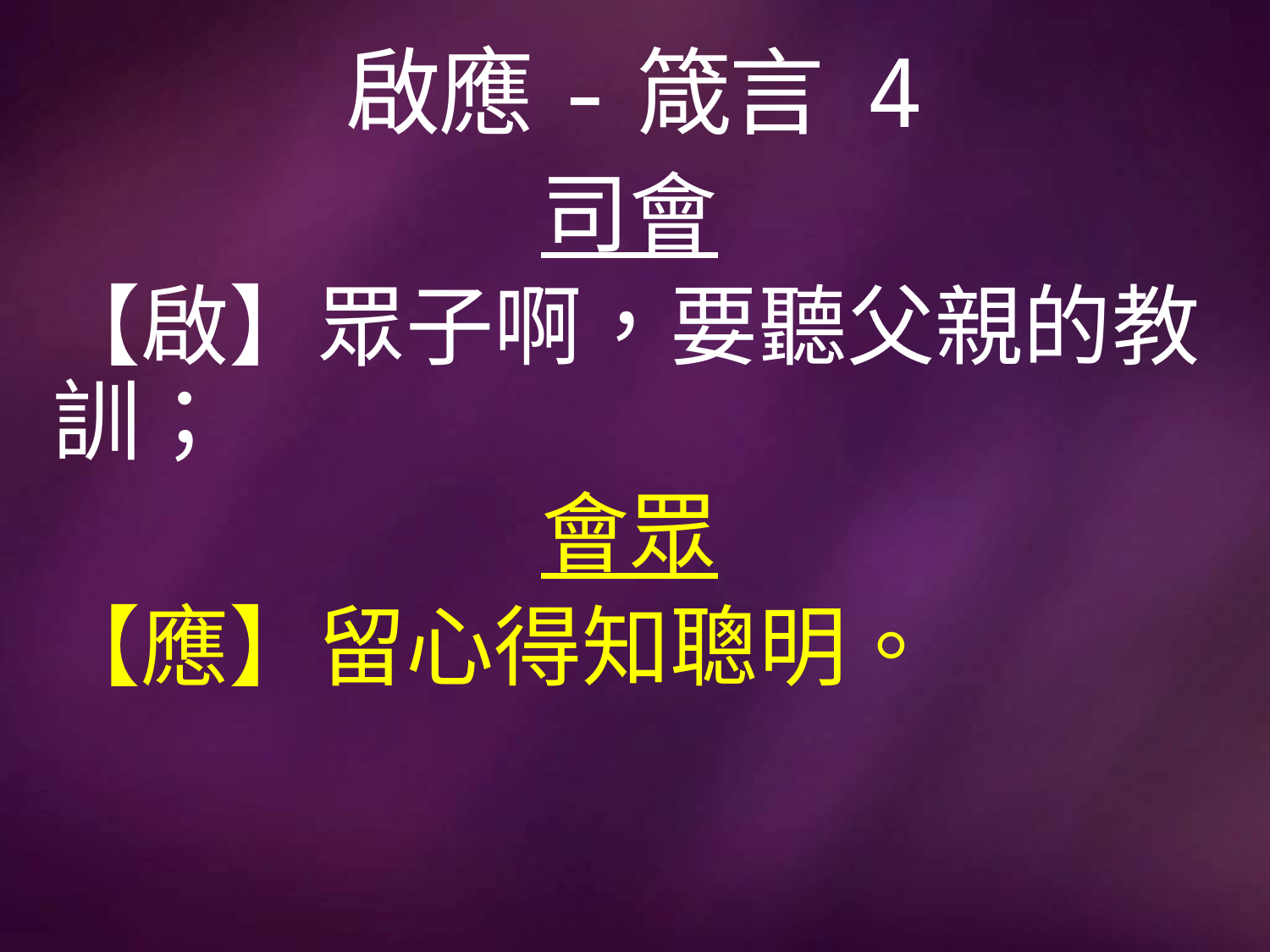

# 啟應-箴言 4
司會
【啟】眾子啊，要聽父親的教訓；
會眾
【應】留心得知聰明。